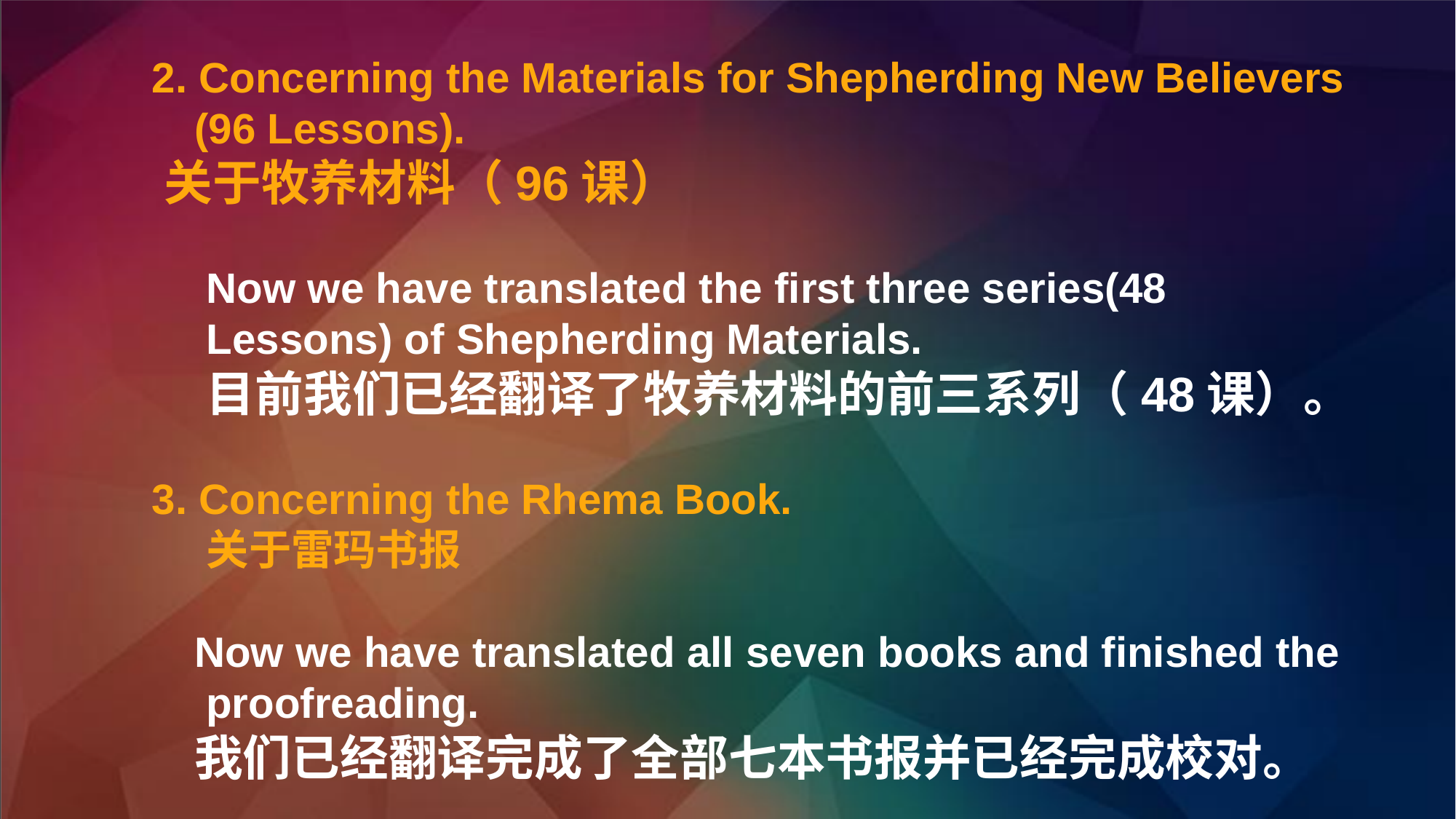

2. Concerning the Materials for Shepherding New Believers  (96 Lessons).
关于牧养材料（96课）

Now we have translated the first three series(48 Lessons) of Shepherding Materials.
目前我们已经翻译了牧养材料的前三系列（48课）。

3. Concerning the Rhema Book.
关于雷玛书报

Now we have translated all seven books and finished the   proofreading.
我们已经翻译完成了全部七本书报并已经完成校对。